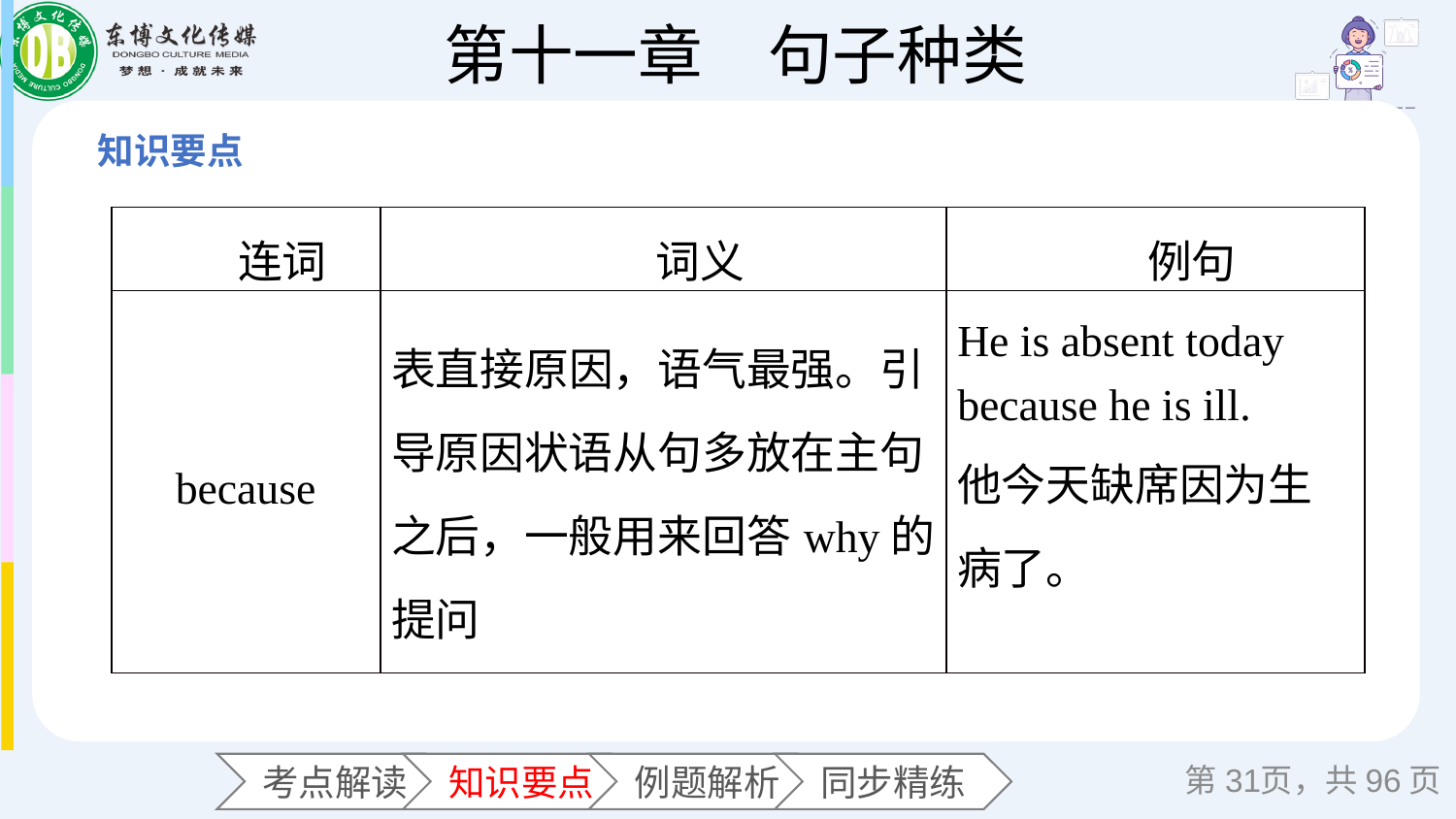

| 连词 | 词义 | 例句 |
| --- | --- | --- |
| because | 表直接原因，语气最强。引导原因状语从句多放在主句之后，一般用来回答why的提问 | He is absent today because he is ill. 他今天缺席因为生病了。 |
第31页，共96页